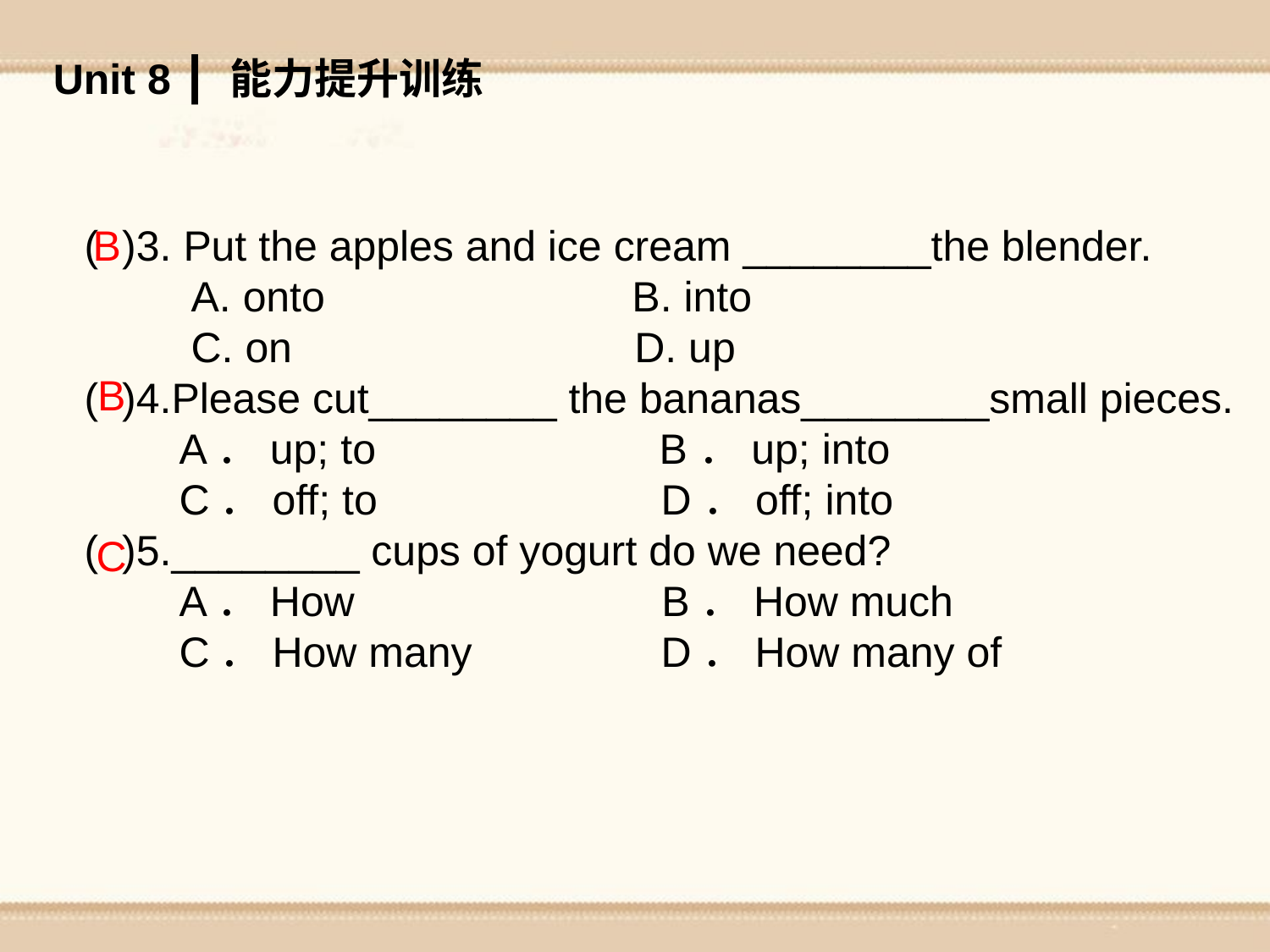

Unit 8 ┃ 能力提升训练
(  )3. Put the apples and ice cream ________the blender.
         A. onto                          B. into
         C. on                             D. up
(  )4.Please cut________ the bananas________small pieces.
        A．up; to                        B．up; into
        C．off; to                        D．off; into
(  )5.________ cups of yogurt do we need?
        A．How                          B．How much
        C．How many                D．How many of
 B
B
C